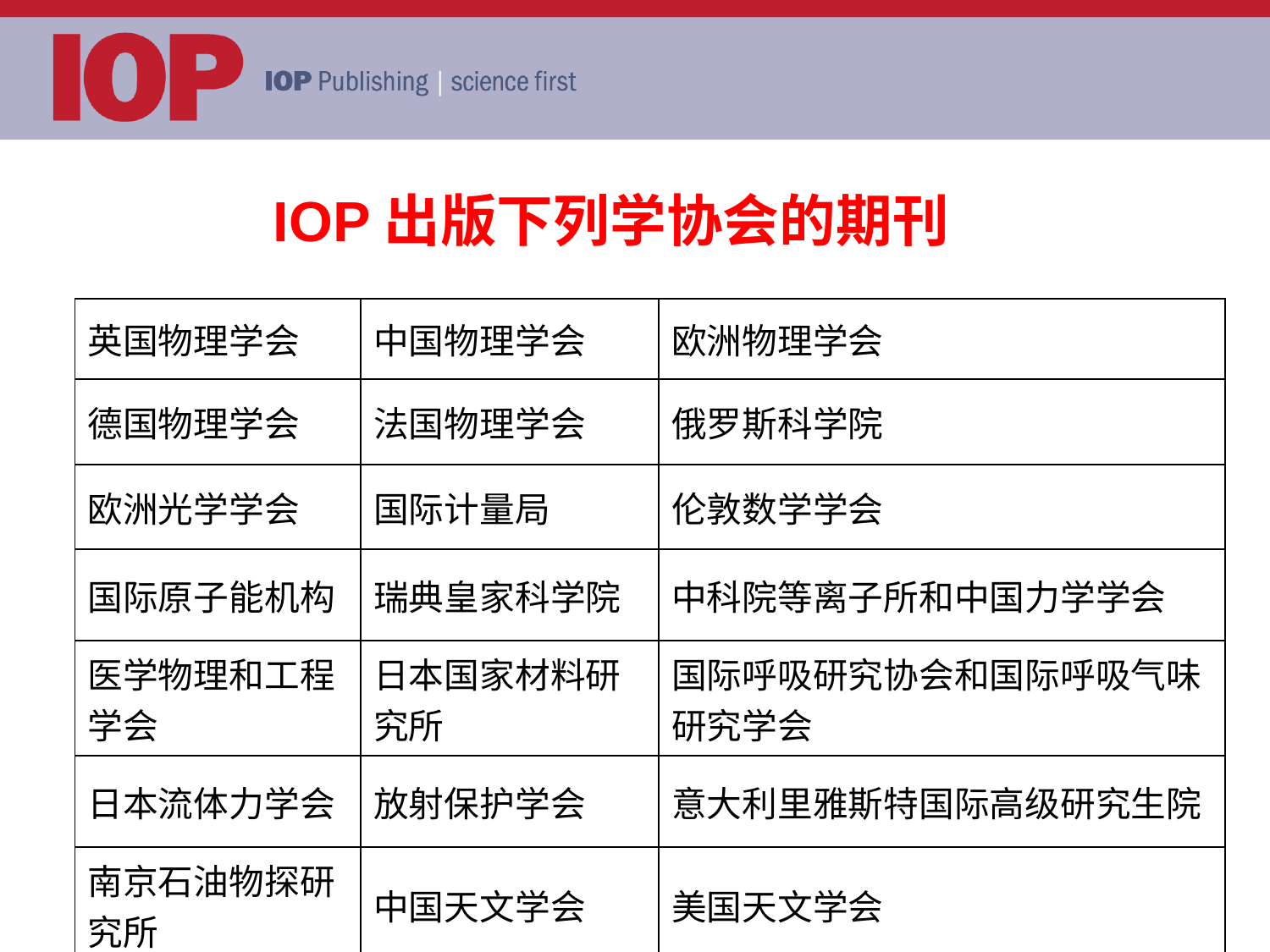

IOP出版下列学协会的期刊
| 英国物理学会 | 中国物理学会 | 欧洲物理学会 |
| --- | --- | --- |
| 德国物理学会 | 法国物理学会 | 俄罗斯科学院 |
| 欧洲光学学会 | 国际计量局 | 伦敦数学学会 |
| 国际原子能机构 | 瑞典皇家科学院 | 中科院等离子所和中国力学学会 |
| 医学物理和工程学会 | 日本国家材料研究所 | 国际呼吸研究协会和国际呼吸气味研究学会 |
| 日本流体力学会 | 放射保护学会 | 意大利里雅斯特国际高级研究生院 |
| 南京石油物探研究所 | 中国天文学会 | 美国天文学会 |